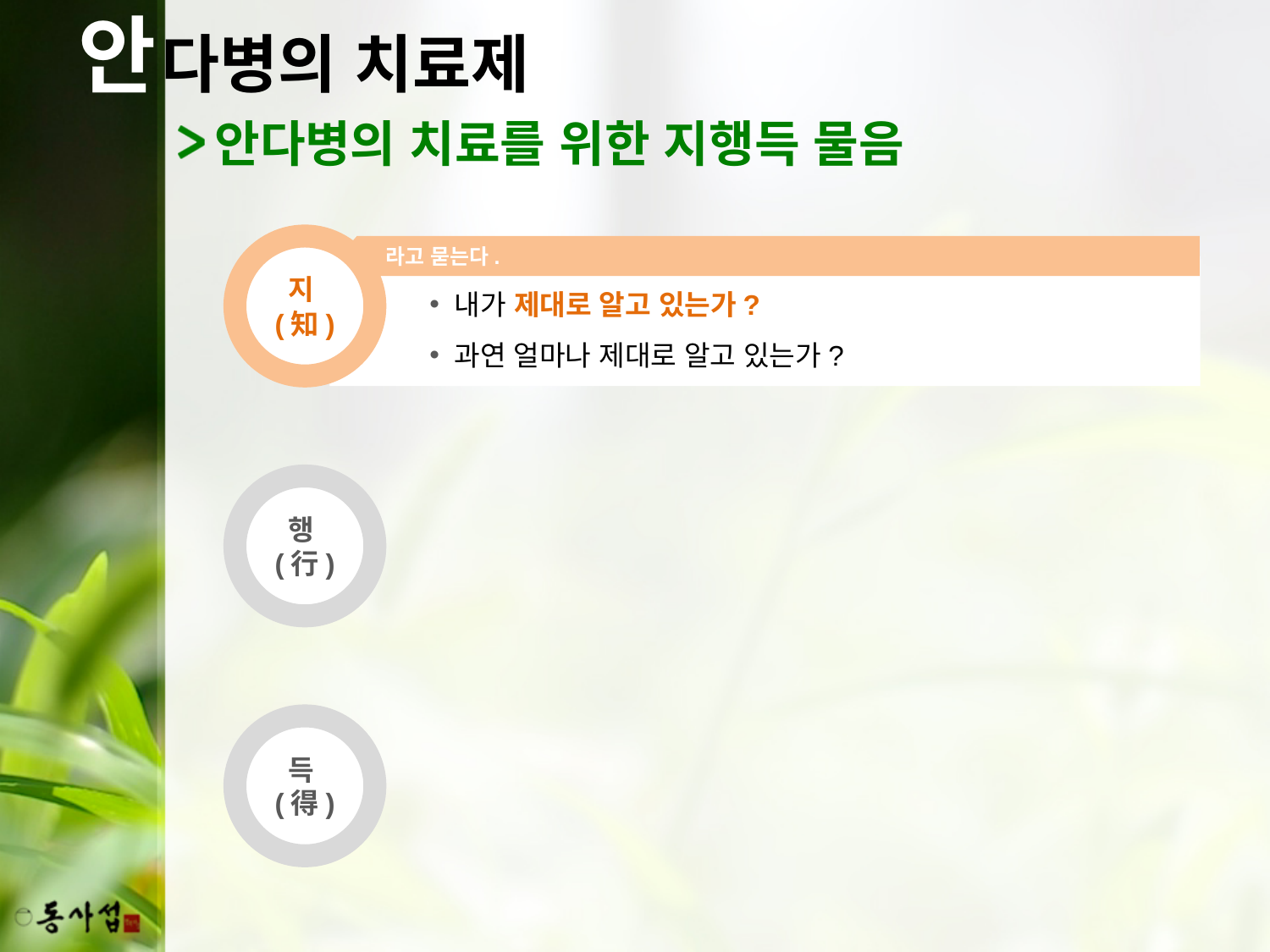

안
다병의 치료제
안다병의 치료를 위한 지행득 물음
지(知)
라고 묻는다.

내가 제대로 알고 있는가?
과연 얼마나 제대로 알고 있는가?
행(行)
득(得)